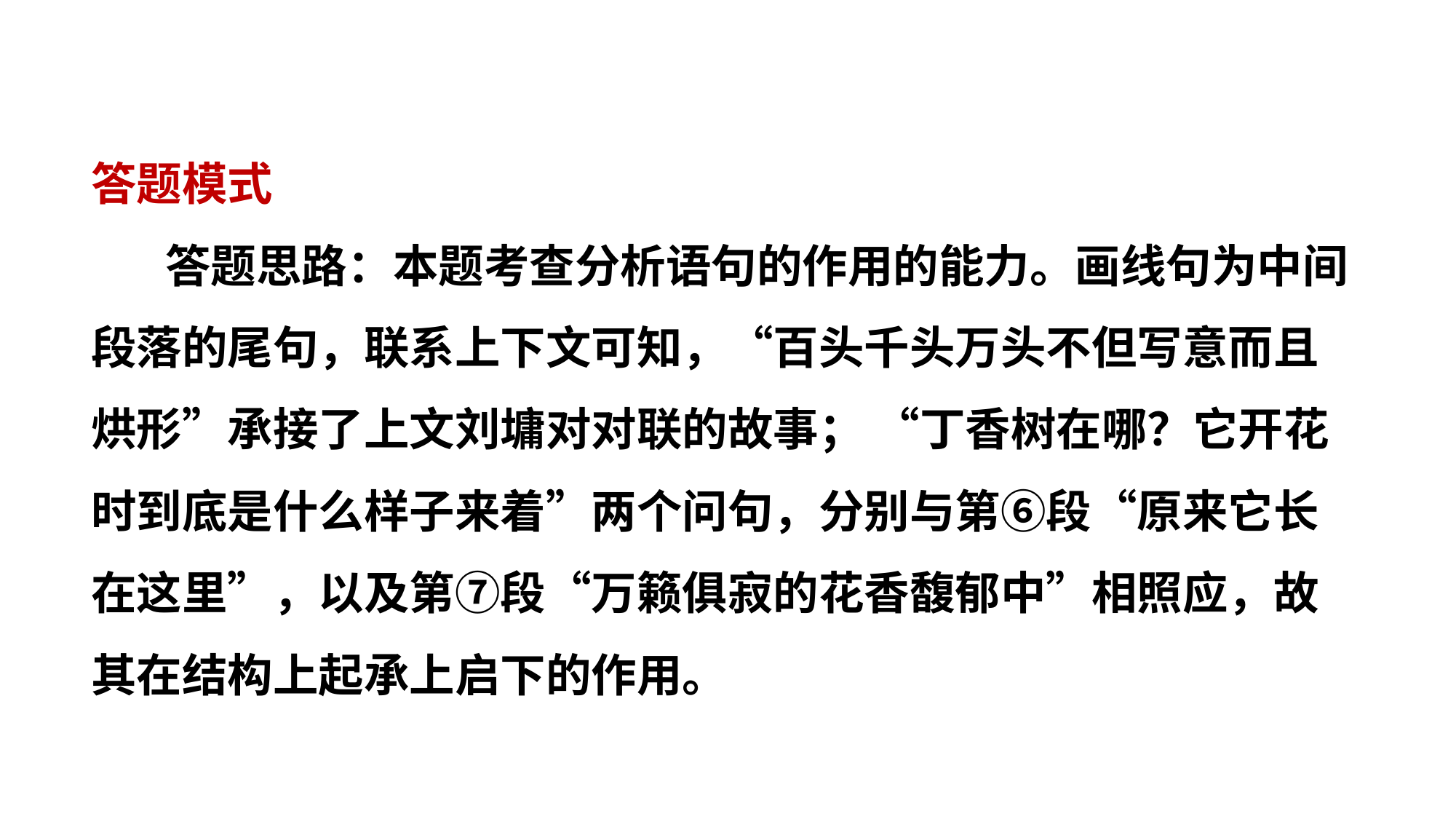

答题模式
答题思路：本题考查分析语句的作用的能力。画线句为中间段落的尾句，联系上下文可知，“百头千头万头不但写意而且烘形”承接了上文刘墉对对联的故事； “丁香树在哪？它开花时到底是什么样子来着”两个问句，分别与第⑥段“原来它长在这里”，以及第⑦段“万籁俱寂的花香馥郁中”相照应，故其在结构上起承上启下的作用。